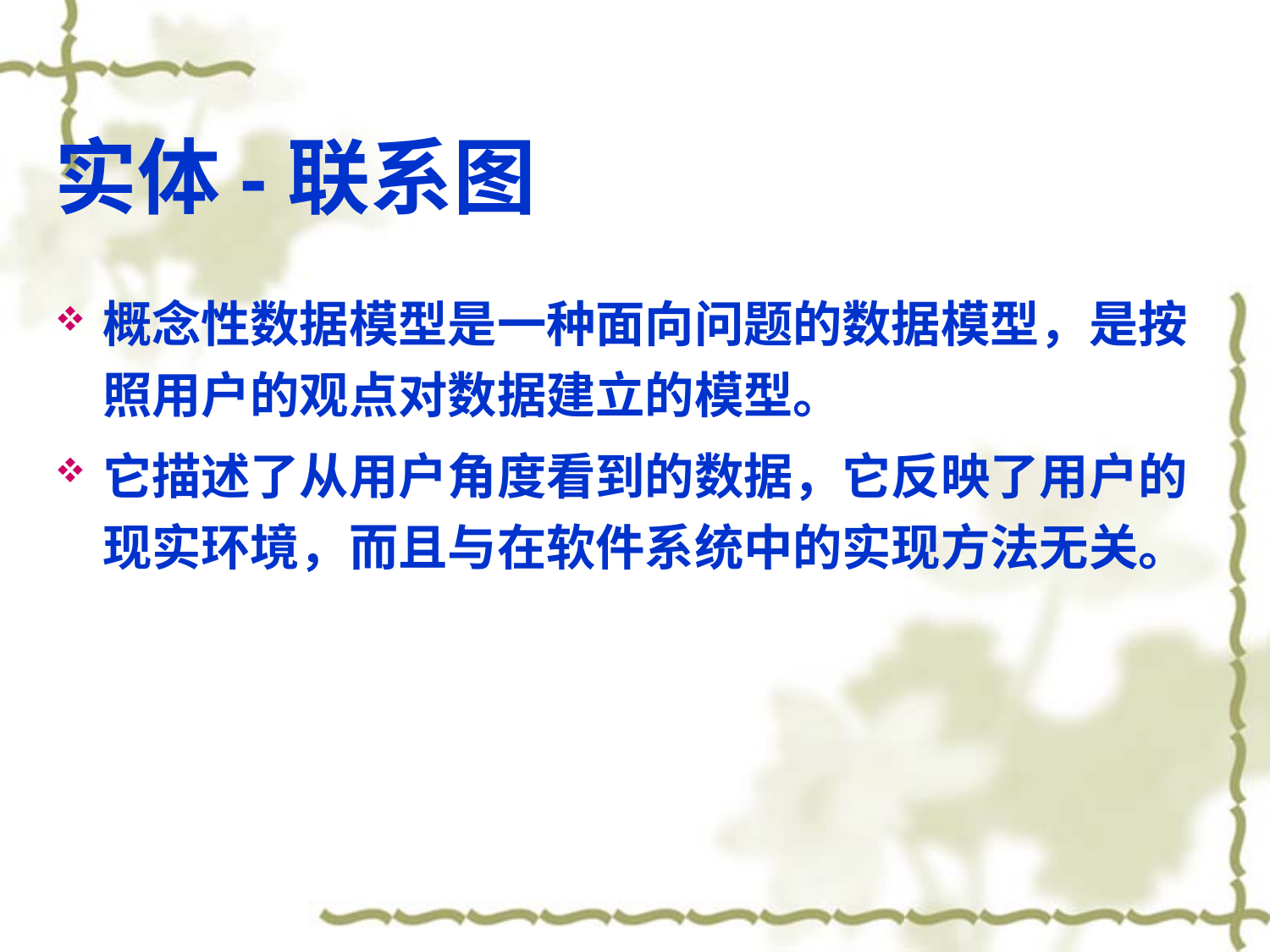

# 实体-联系图
概念性数据模型是一种面向问题的数据模型，是按照用户的观点对数据建立的模型。
它描述了从用户角度看到的数据，它反映了用户的现实环境，而且与在软件系统中的实现方法无关。